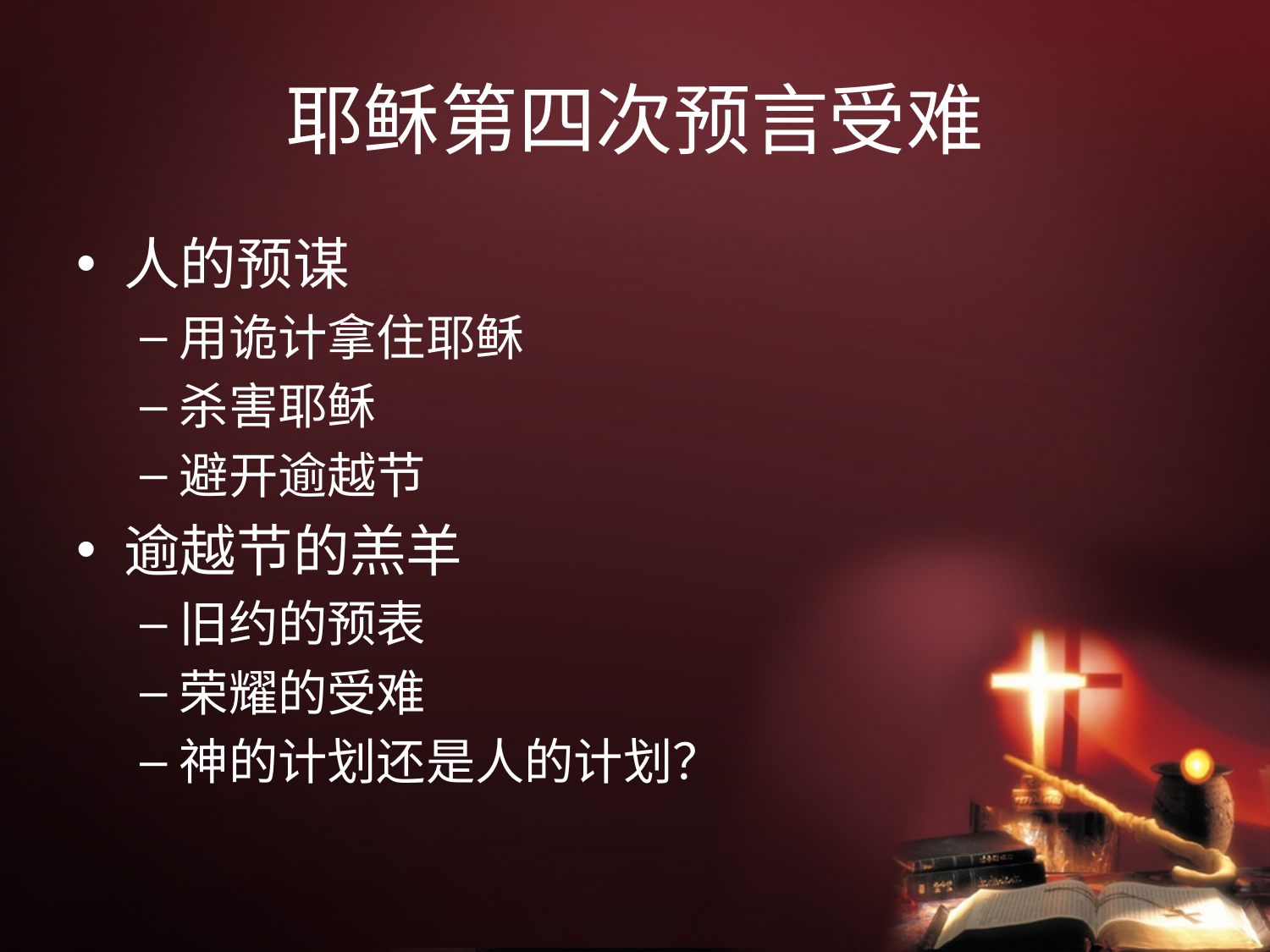

# 耶稣第四次预言受难
人的预谋
用诡计拿住耶稣
杀害耶稣
避开逾越节
逾越节的羔羊
旧约的预表
荣耀的受难
神的计划还是人的计划？